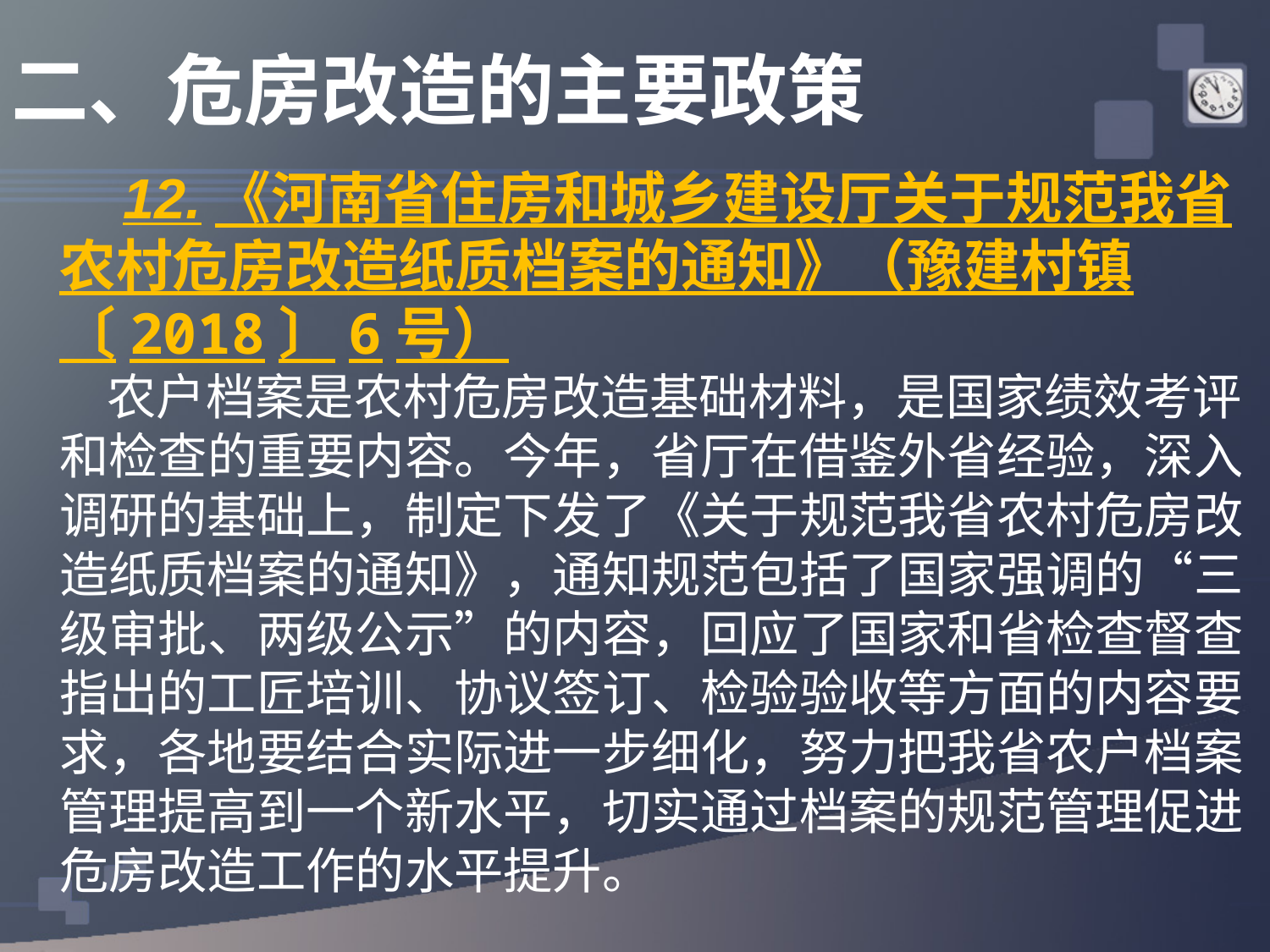

二、危房改造的主要政策
# 12.《河南省住房和城乡建设厅关于规范我省农村危房改造纸质档案的通知》（豫建村镇〔2018〕6号）
农户档案是农村危房改造基础材料，是国家绩效考评和检查的重要内容。今年，省厅在借鉴外省经验，深入调研的基础上，制定下发了《关于规范我省农村危房改造纸质档案的通知》，通知规范包括了国家强调的“三级审批、两级公示”的内容，回应了国家和省检查督查指出的工匠培训、协议签订、检验验收等方面的内容要求，各地要结合实际进一步细化，努力把我省农户档案管理提高到一个新水平，切实通过档案的规范管理促进危房改造工作的水平提升。